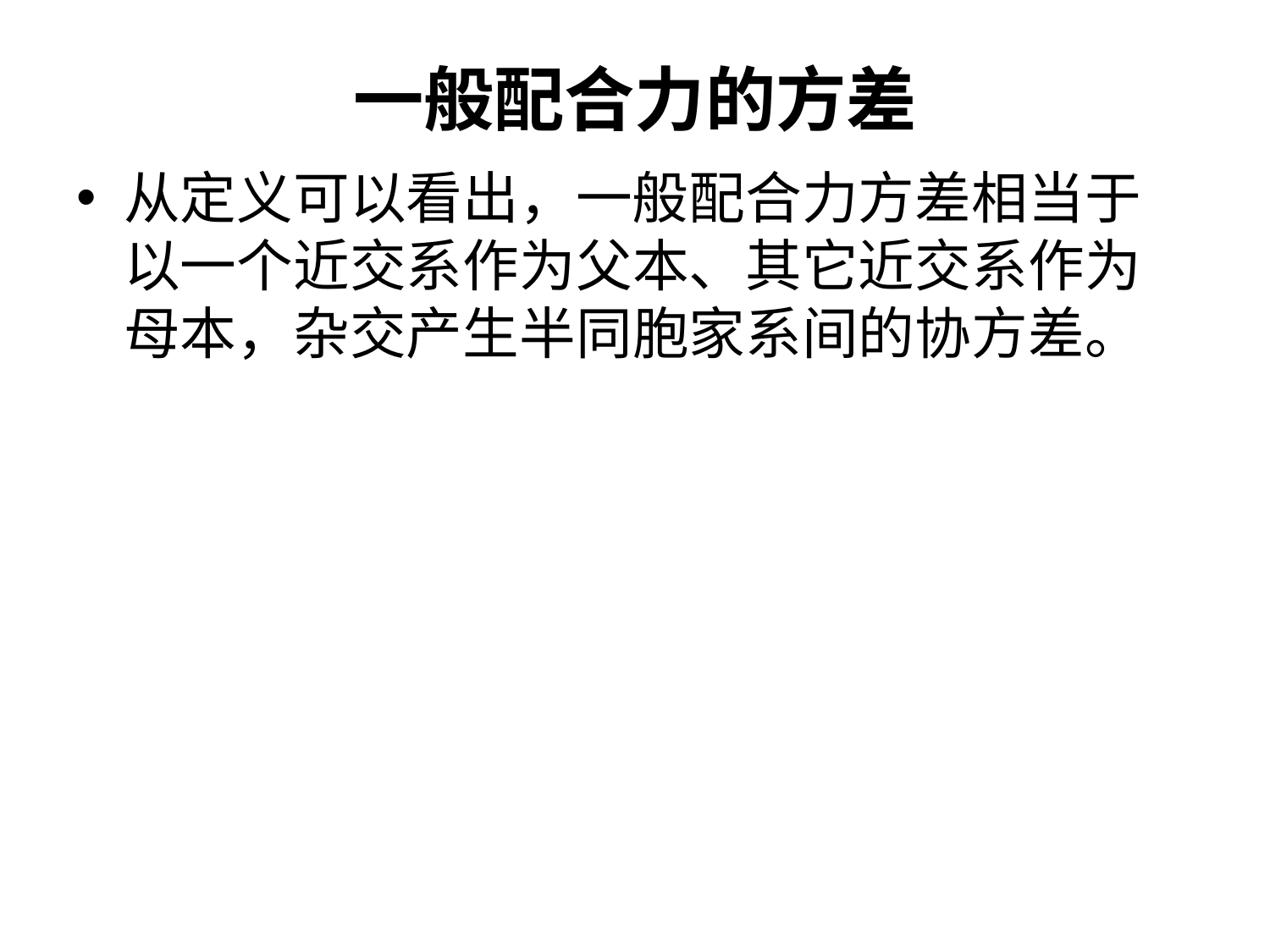

# 一般配合力的方差
从定义可以看出，一般配合力方差相当于以一个近交系作为父本、其它近交系作为母本，杂交产生半同胞家系间的协方差。